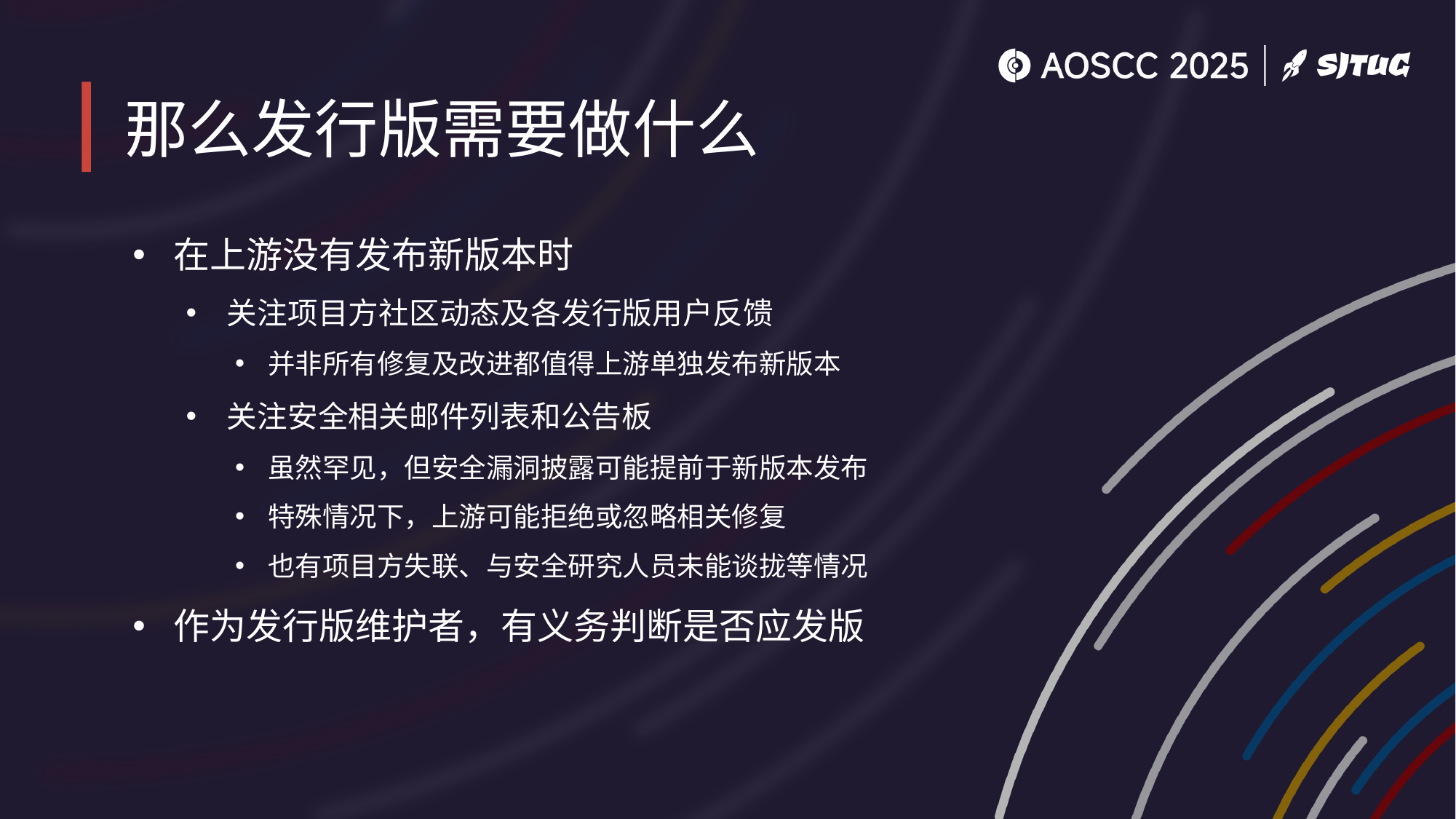

# 那么发行版需要做什么
在上游没有发布新版本时
关注项目方社区动态及各发行版用户反馈
并非所有修复及改进都值得上游单独发布新版本
关注安全相关邮件列表和公告板
虽然罕见，但安全漏洞披露可能提前于新版本发布
特殊情况下，上游可能拒绝或忽略相关修复
也有项目方失联、与安全研究人员未能谈拢等情况
作为发行版维护者，有义务判断是否应发版